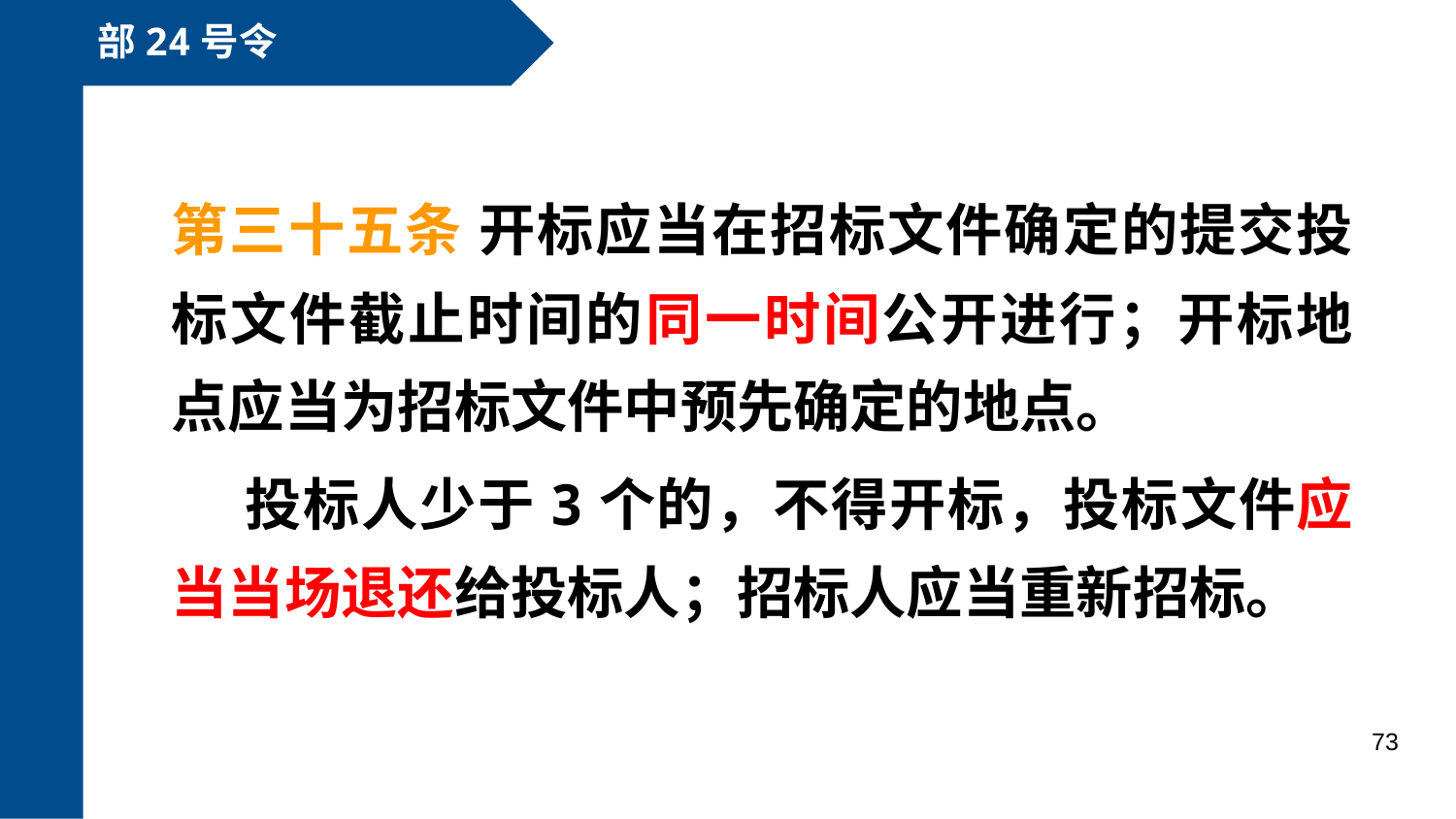

部24号令
第三十五条 开标应当在招标文件确定的提交投标文件截止时间的同一时间公开进行；开标地点应当为招标文件中预先确定的地点。
    投标人少于3个的，不得开标，投标文件应当当场退还给投标人；招标人应当重新招标。
73